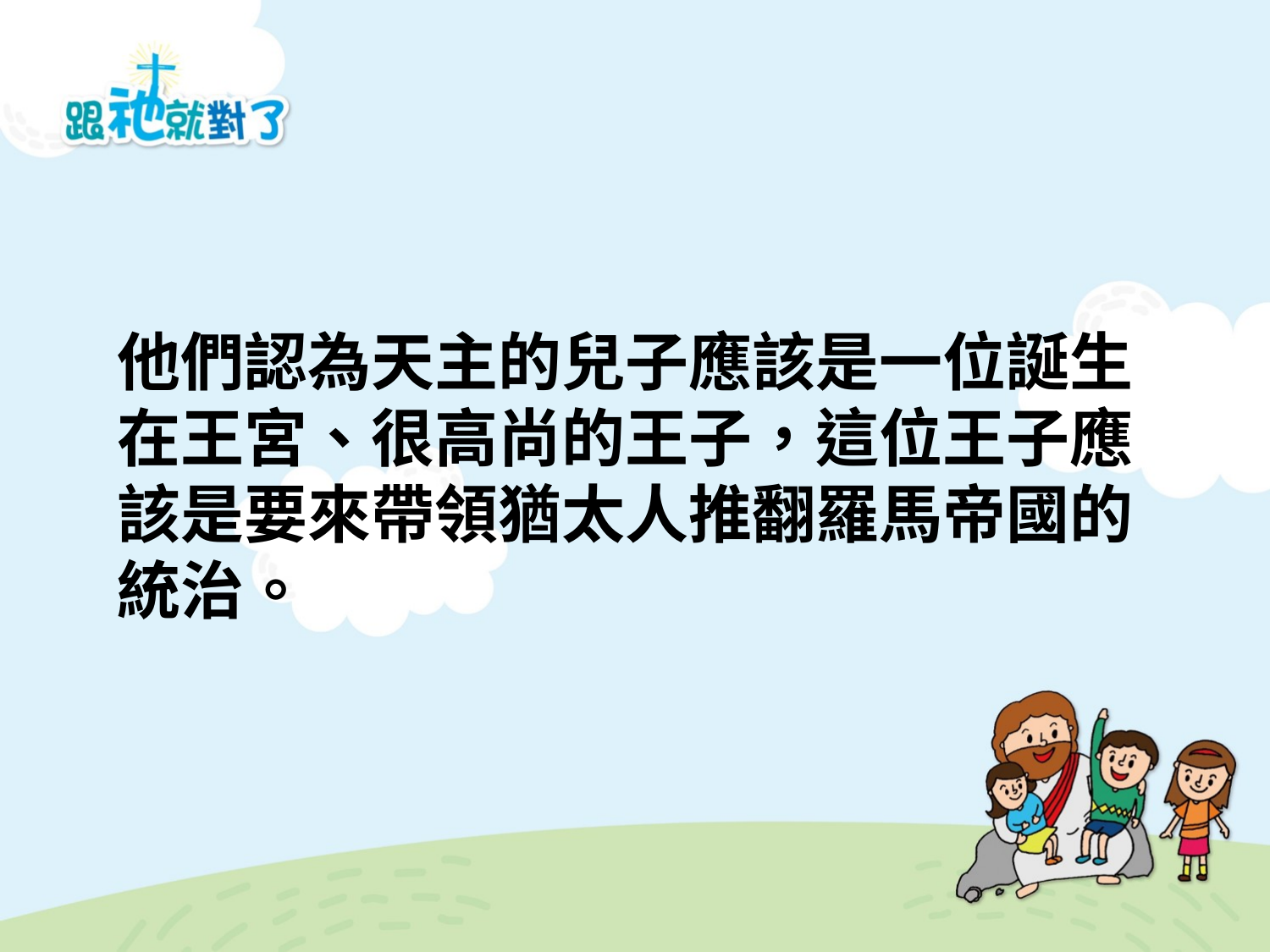

他們認為天主的兒子應該是一位誕生在王宮、很高尚的王子，這位王子應該是要來帶領猶太人推翻羅馬帝國的統治。